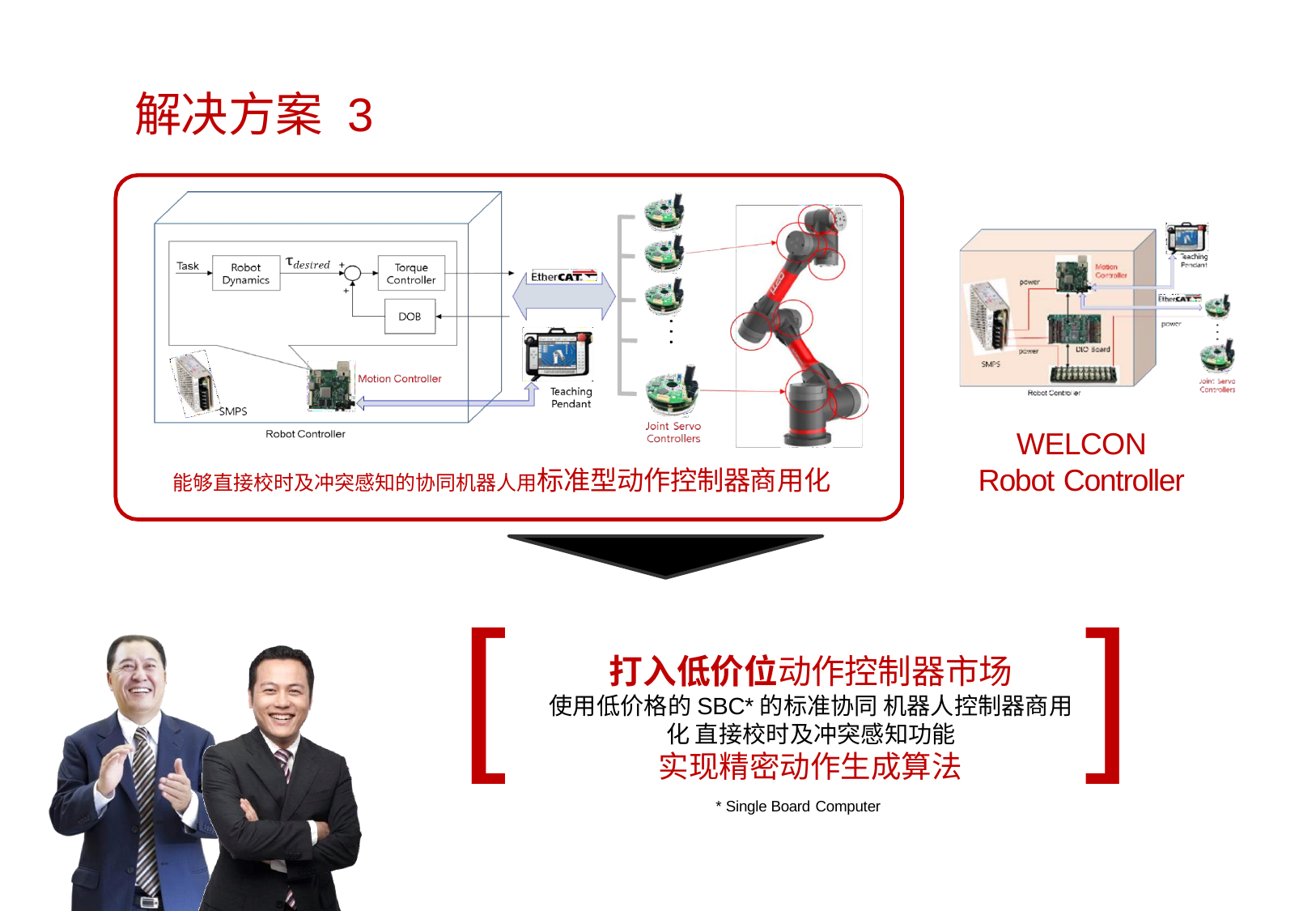

# 解决方案 3

WELCON
Robot Controller
能够直接校时及冲突感知的协同机器人用标准型动作控制器商用化

[
]

打入低价位动作控制器市场
使用低价格的SBC*的标准协同 机器人控制器商用化 直接校时及冲突感知功能
实现精密动作生成算法
* Single Board Computer